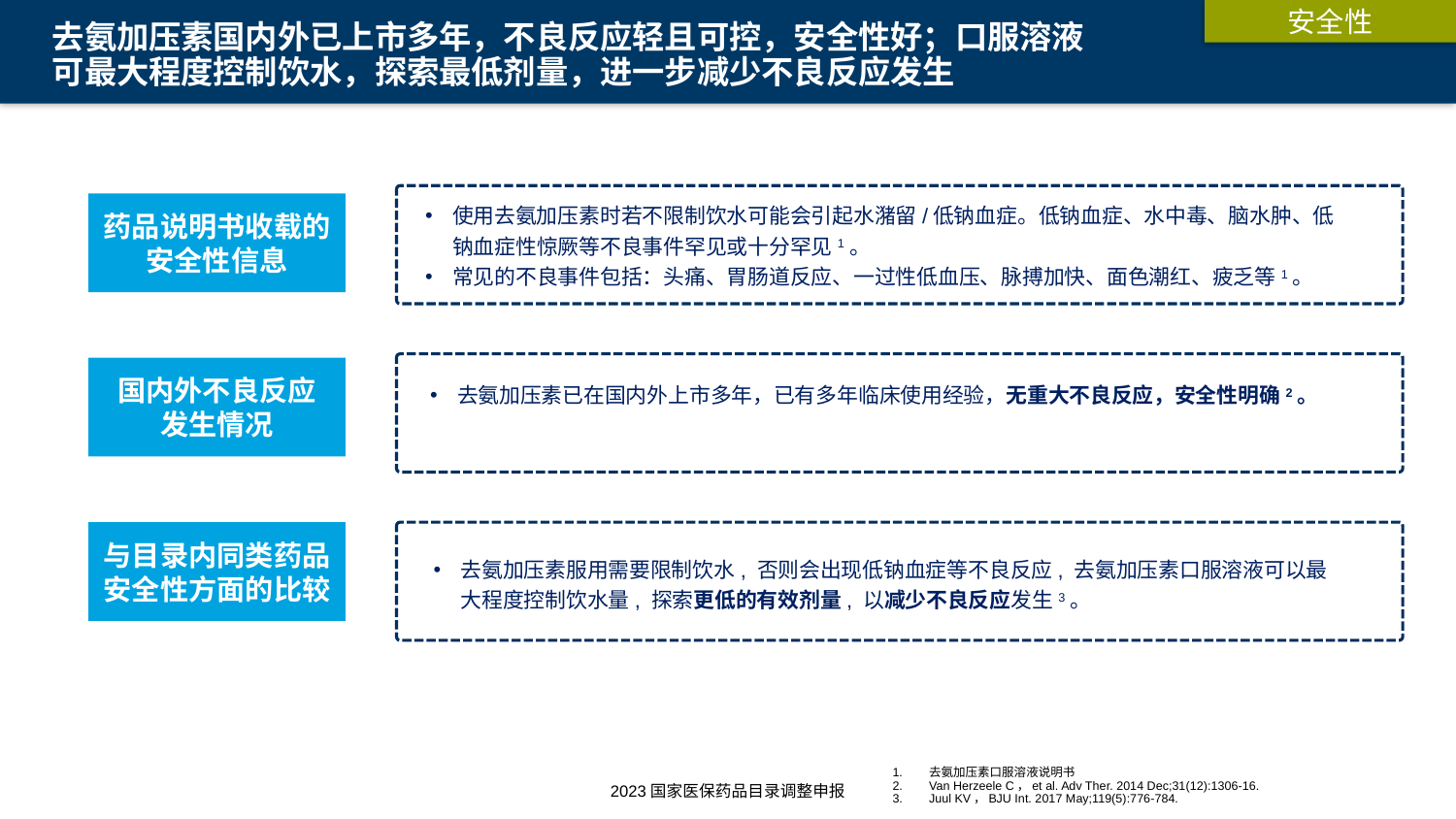

安全性
# 去氨加压素国内外已上市多年，不良反应轻且可控，安全性好；口服溶液 可最大程度控制饮水，探索最低剂量，进一步减少不良反应发生

使用去氨加压素时若不限制饮水可能会引起水潴留/低钠血症。低钠血症、水中毒、脑水肿、低钠血症性惊厥等不良事件罕见或十分罕见1。
常见的不良事件包括：头痛、胃肠道反应、一过性低血压、脉搏加快、面色潮红、疲乏等1。
药品说明书收载的安全性信息

国内外不良反应
发生情况
去氨加压素已在国内外上市多年，已有多年临床使用经验，无重大不良反应，安全性明确2。

与目录内同类药品安全性方面的比较

去氨加压素服用需要限制饮水, 否则会出现低钠血症等不良反应, 去氨加压素口服溶液可以最大程度控制饮水量, 探索更低的有效剂量, 以减少不良反应发生3。
去氨加压素口服溶液说明书
Van Herzeele C，et al. Adv Ther. 2014 Dec;31(12):1306-16.
Juul KV，BJU Int. 2017 May;119(5):776-784.